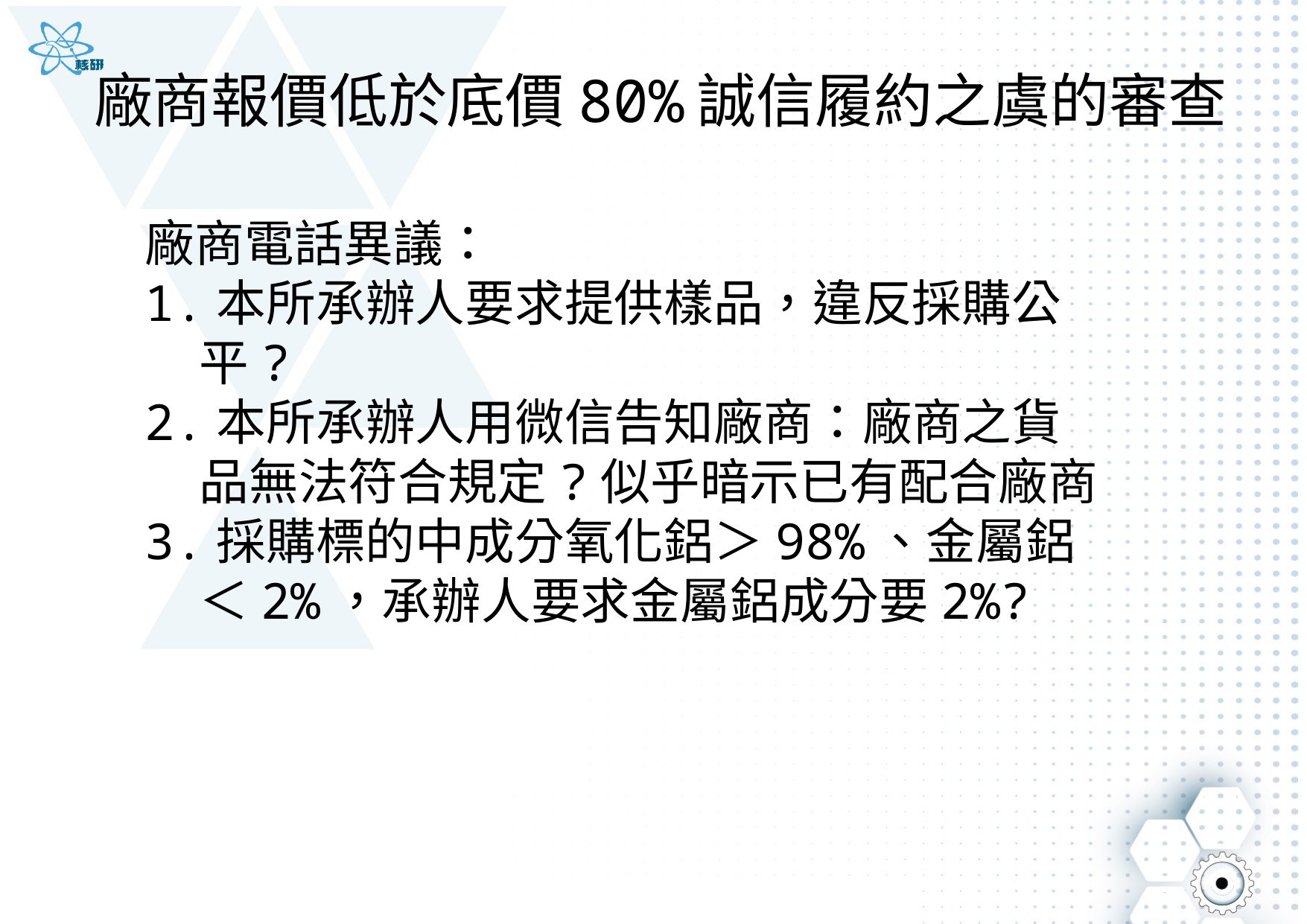

# 廠商報價低於底價80%誠信履約之虞的審查
廠商電話異議：
1.本所承辦人要求提供樣品，違反採購公平?
2.本所承辦人用微信告知廠商：廠商之貨品無法符合規定?似乎暗示已有配合廠商
3.採購標的中成分氧化鋁＞98%、金屬鋁＜2%，承辦人要求金屬鋁成分要2%?